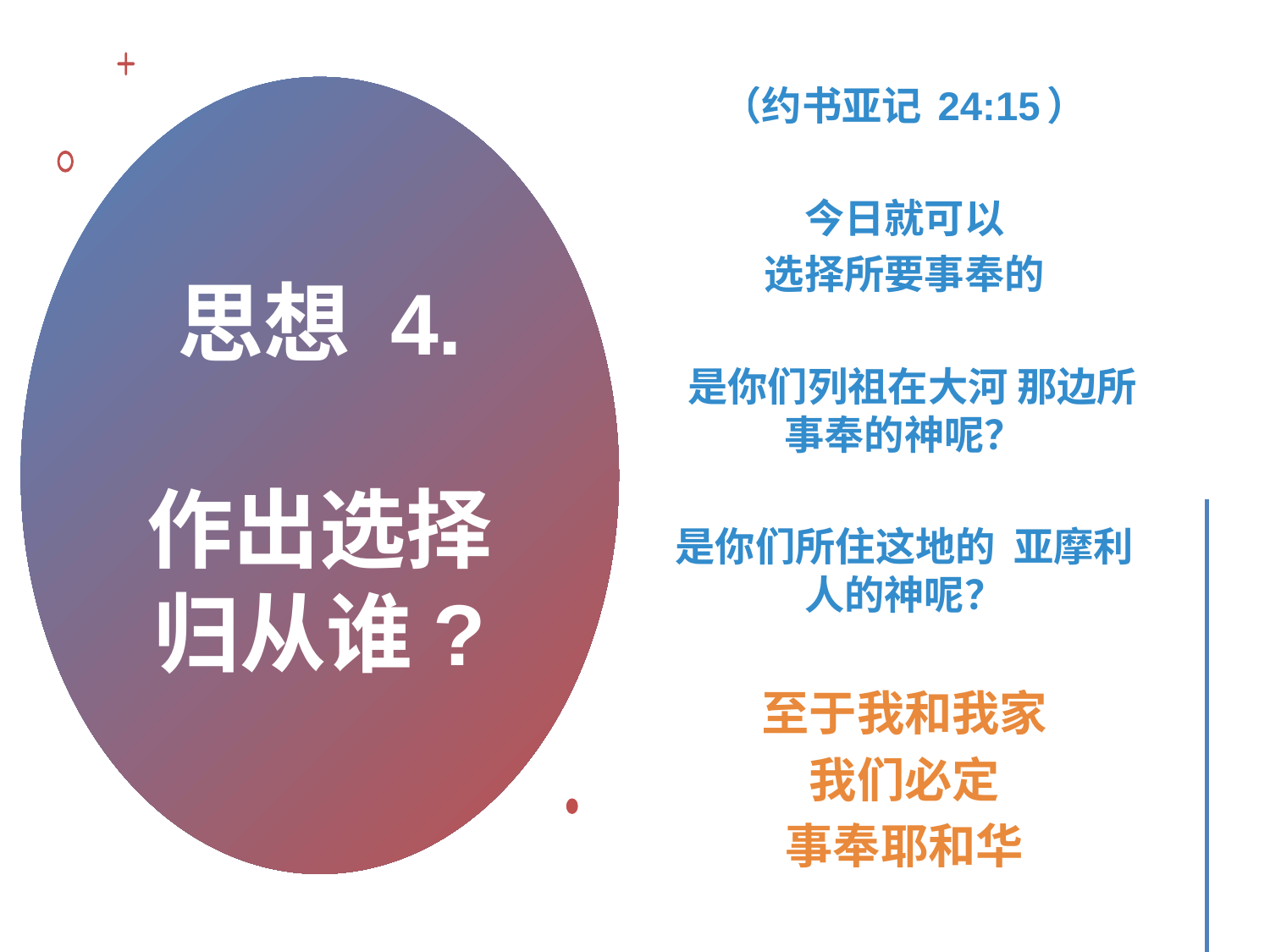

（约书亚记 24:15）

今日就可以
选择所要事奉的

 是你们列祖在大河 那边所事奉的神呢？

是你们所住这地的  亚摩利人的神呢？

至于我和我家
我们必定
事奉耶和华

# 思想 4. 作出选择归从谁?